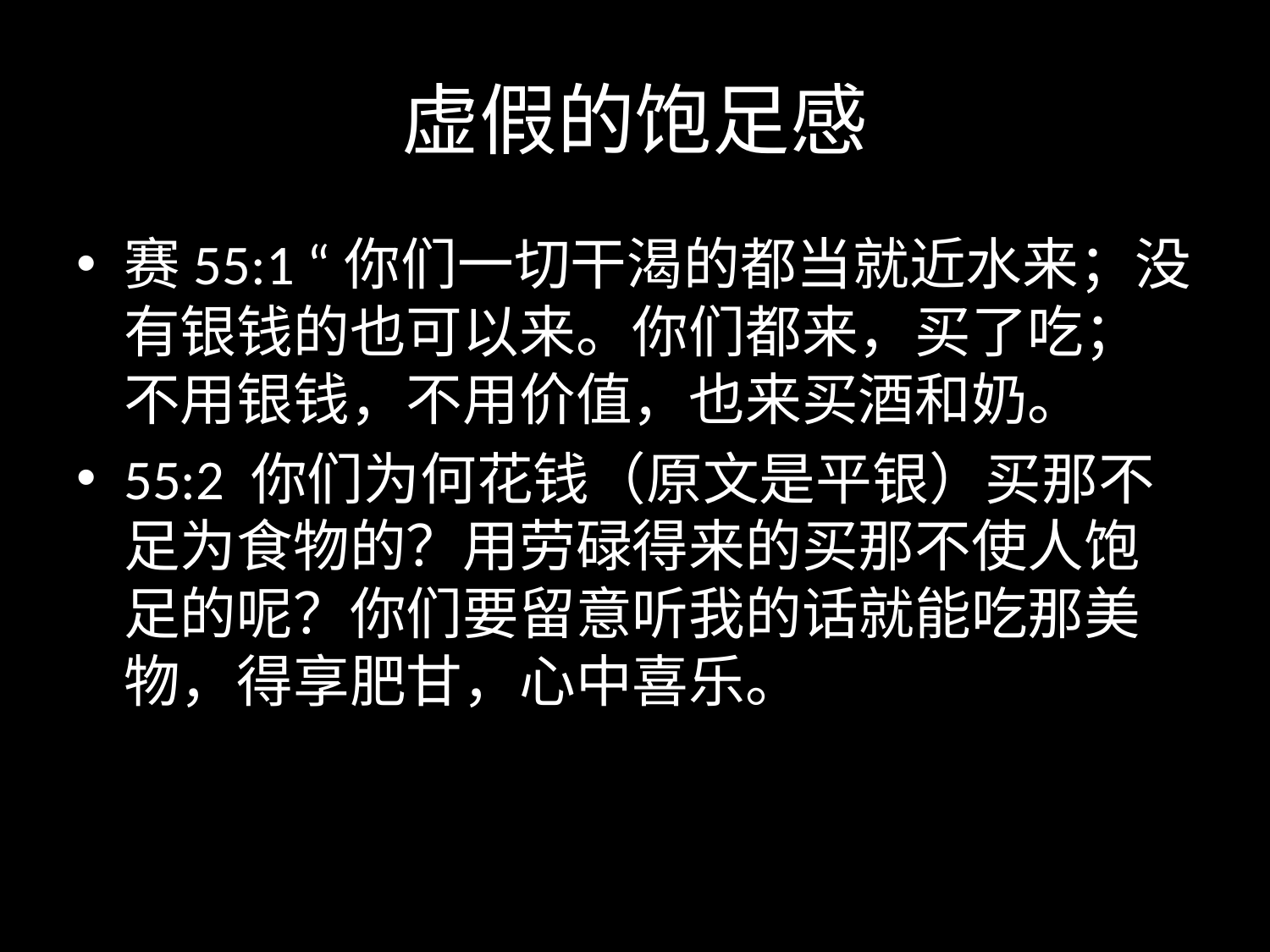

# 虚假的饱足感
赛55:1 “你们一切干渴的都当就近水来；没有银钱的也可以来。你们都来，买了吃；不用银钱，不用价值，也来买酒和奶。
55:2 你们为何花钱（原文是平银）买那不足为食物的？用劳碌得来的买那不使人饱足的呢？你们要留意听我的话就能吃那美物，得享肥甘，心中喜乐。